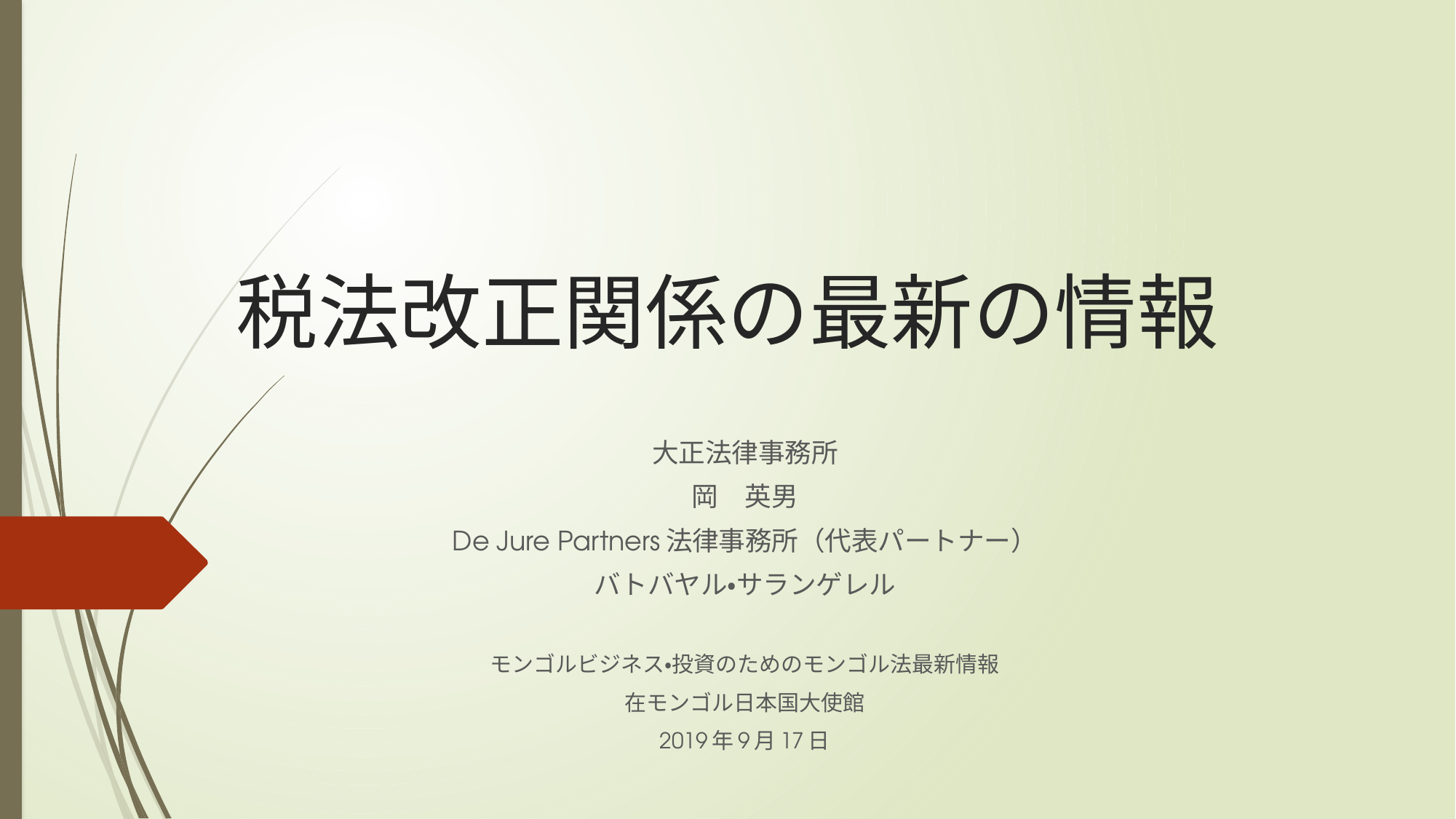

# 税法改正関係の最新の情報
大正法律事務所
岡　英男
De Jure Partners法律事務所（代表パートナー）
バトバヤル・サランゲレル

モンゴルビジネス・投資のためのモンゴル法最新情報
在モンゴル日本国大使館
2019年9月17日